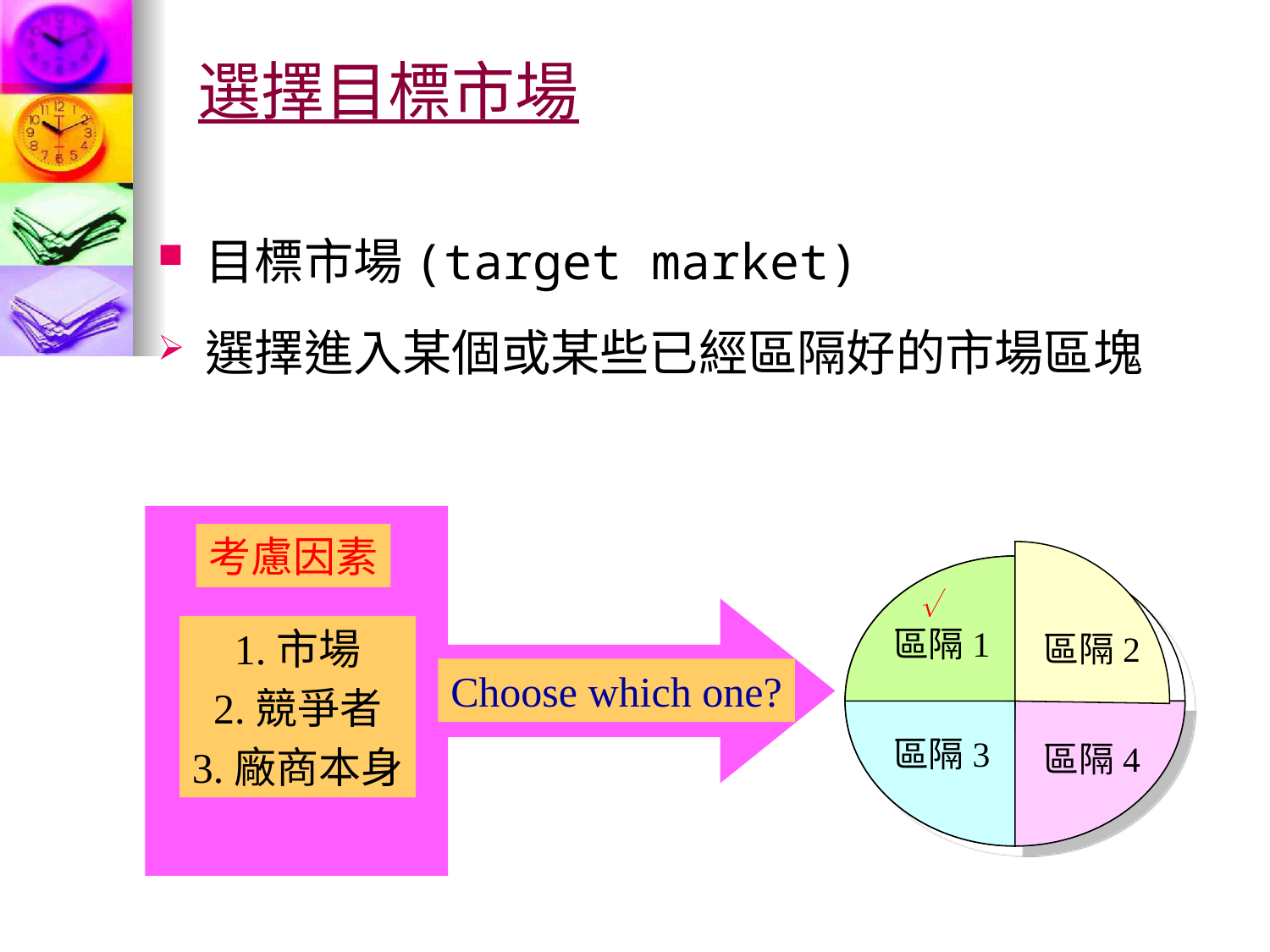

# 選擇目標市場
目標市場(target market)
選擇進入某個或某些已經區隔好的市場區塊

考慮因素
1.市場
2.競爭者
3.廠商本身
Choose which one?

區隔1
區隔2
區隔3
區隔4
√